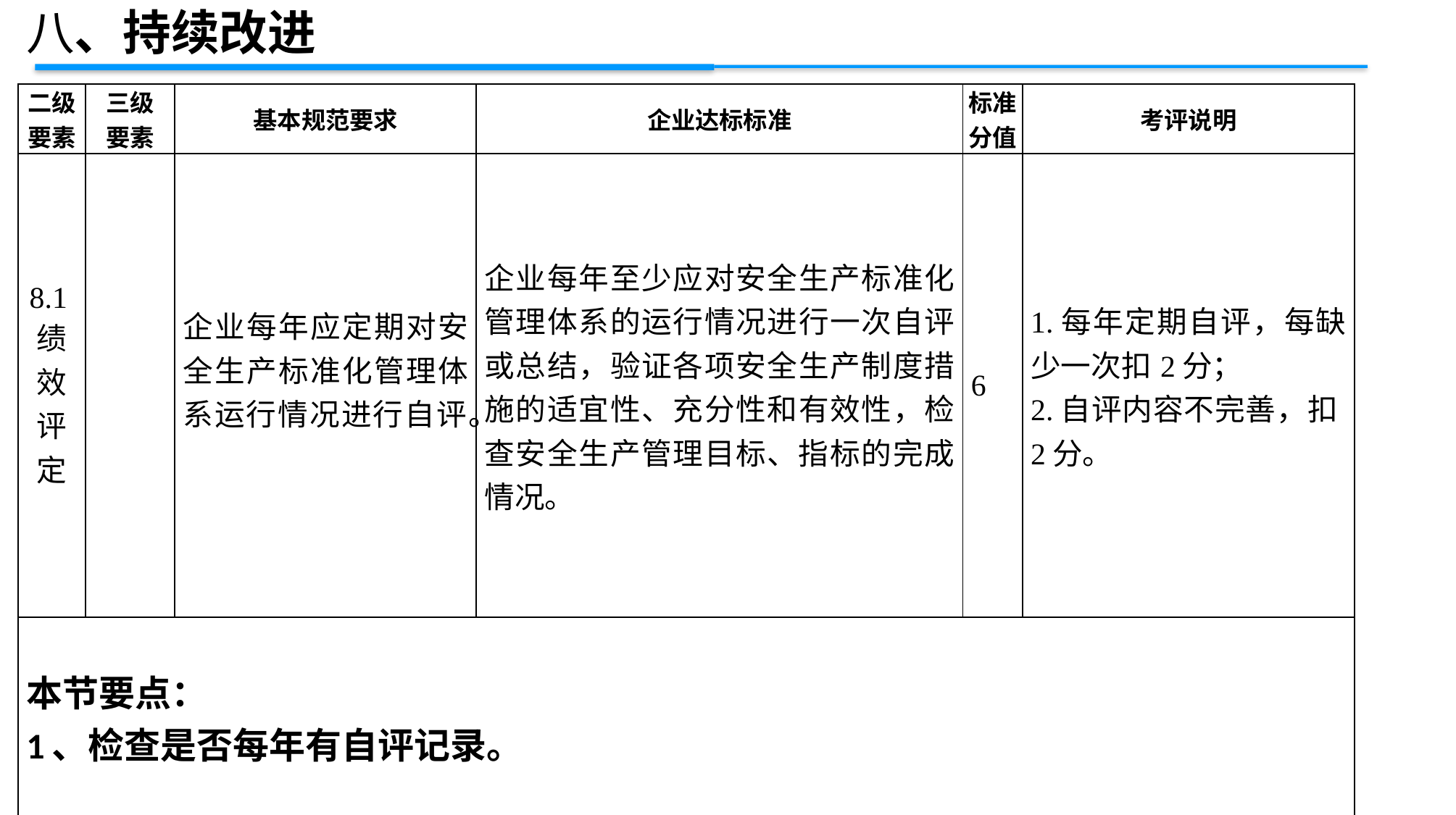

八、持续改进

| 二级 要素 | 三级 要素 | 基本规范要求 | 企业达标标准 | 标准 分值 | 考评说明 |
| --- | --- | --- | --- | --- | --- |
| 8.1绩效评定 |  | 企业每年应定期对安全生产标准化管理体系运行情况进行自评。 | 企业每年至少应对安全生产标准化管理体系的运行情况进行一次自评或总结，验证各项安全生产制度措施的适宜性、充分性和有效性，检查安全生产管理目标、指标的完成情况。 | 6 | 1.每年定期自评，每缺少一次扣2分； 2.自评内容不完善，扣2分。 |
| 本节要点： 1、检查是否每年有自评记录。 |  |  |  |  |  |